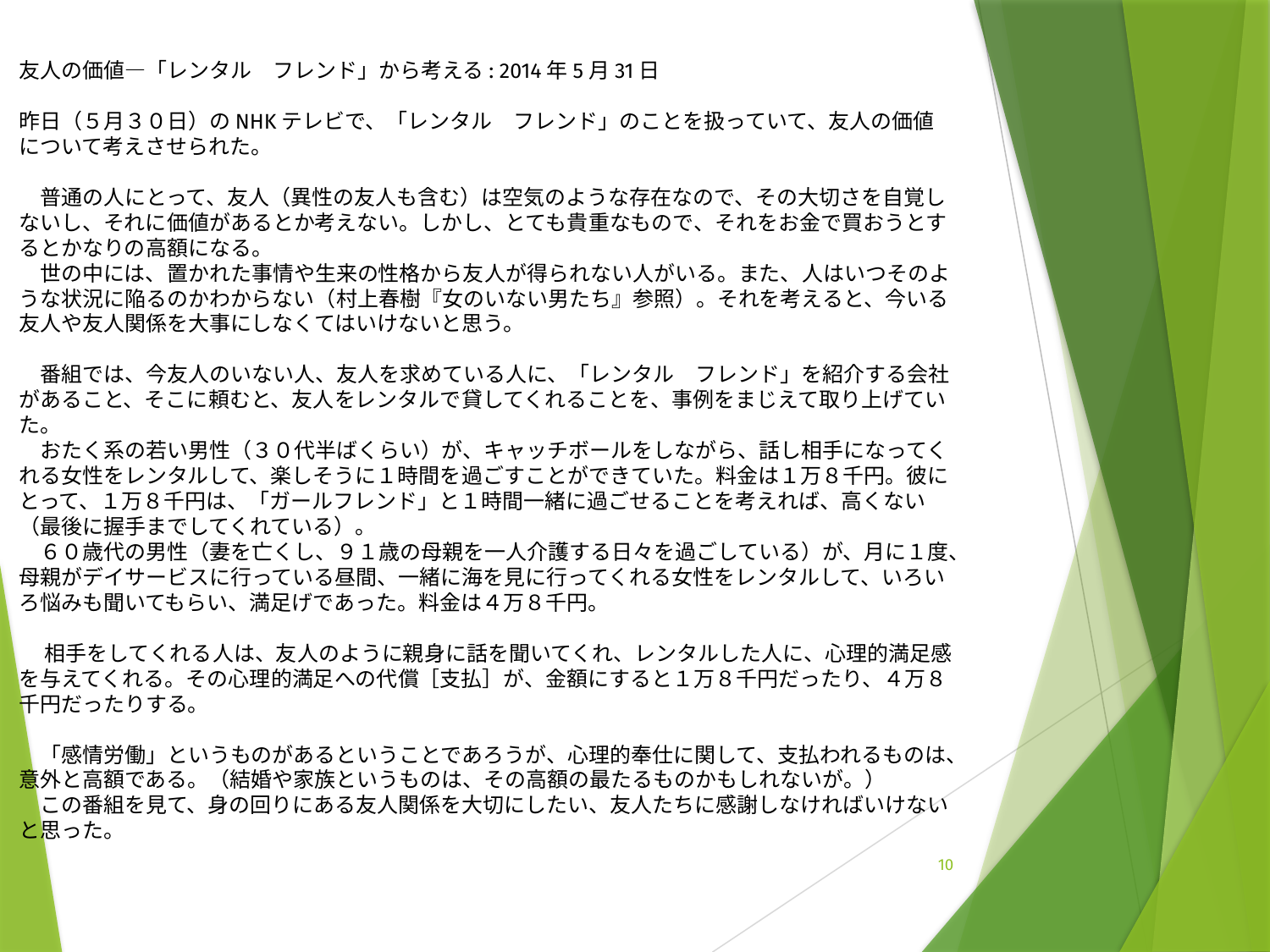

友人の価値―「レンタル　フレンド」から考える: 2014年5月31日

昨日（５月３０日）のNHKテレビで、「レンタル　フレンド」のことを扱っていて、友人の価値について考えさせられた。

　普通の人にとって、友人（異性の友人も含む）は空気のような存在なので、その大切さを自覚しないし、それに価値があるとか考えない。しかし、とても貴重なもので、それをお金で買おうとするとかなりの高額になる。
　世の中には、置かれた事情や生来の性格から友人が得られない人がいる。また、人はいつそのような状況に陥るのかわからない（村上春樹『女のいない男たち』参照）。それを考えると、今いる友人や友人関係を大事にしなくてはいけないと思う。

　番組では、今友人のいない人、友人を求めている人に、「レンタル　フレンド」を紹介する会社があること、そこに頼むと、友人をレンタルで貸してくれることを、事例をまじえて取り上げていた。
　おたく系の若い男性（３０代半ばくらい）が、キャッチボールをしながら、話し相手になってくれる女性をレンタルして、楽しそうに１時間を過ごすことができていた。料金は１万８千円。彼にとって、１万８千円は、「ガールフレンド」と１時間一緒に過ごせることを考えれば、高くない（最後に握手までしてくれている）。
　６０歳代の男性（妻を亡くし、９１歳の母親を一人介護する日々を過ごしている）が、月に１度、母親がデイサービスに行っている昼間、一緒に海を見に行ってくれる女性をレンタルして、いろいろ悩みも聞いてもらい、満足げであった。料金は４万８千円。

　 相手をしてくれる人は、友人のように親身に話を聞いてくれ、レンタルした人に、心理的満足感を与えてくれる。その心理的満足への代償［支払］が、金額にすると１万８千円だったり、４万８千円だったりする。

　「感情労働」というものがあるということであろうが、心理的奉仕に関して、支払われるものは、意外と高額である。（結婚や家族というものは、その高額の最たるものかもしれないが。）
　この番組を見て、身の回りにある友人関係を大切にしたい、友人たちに感謝しなければいけないと思った。
10